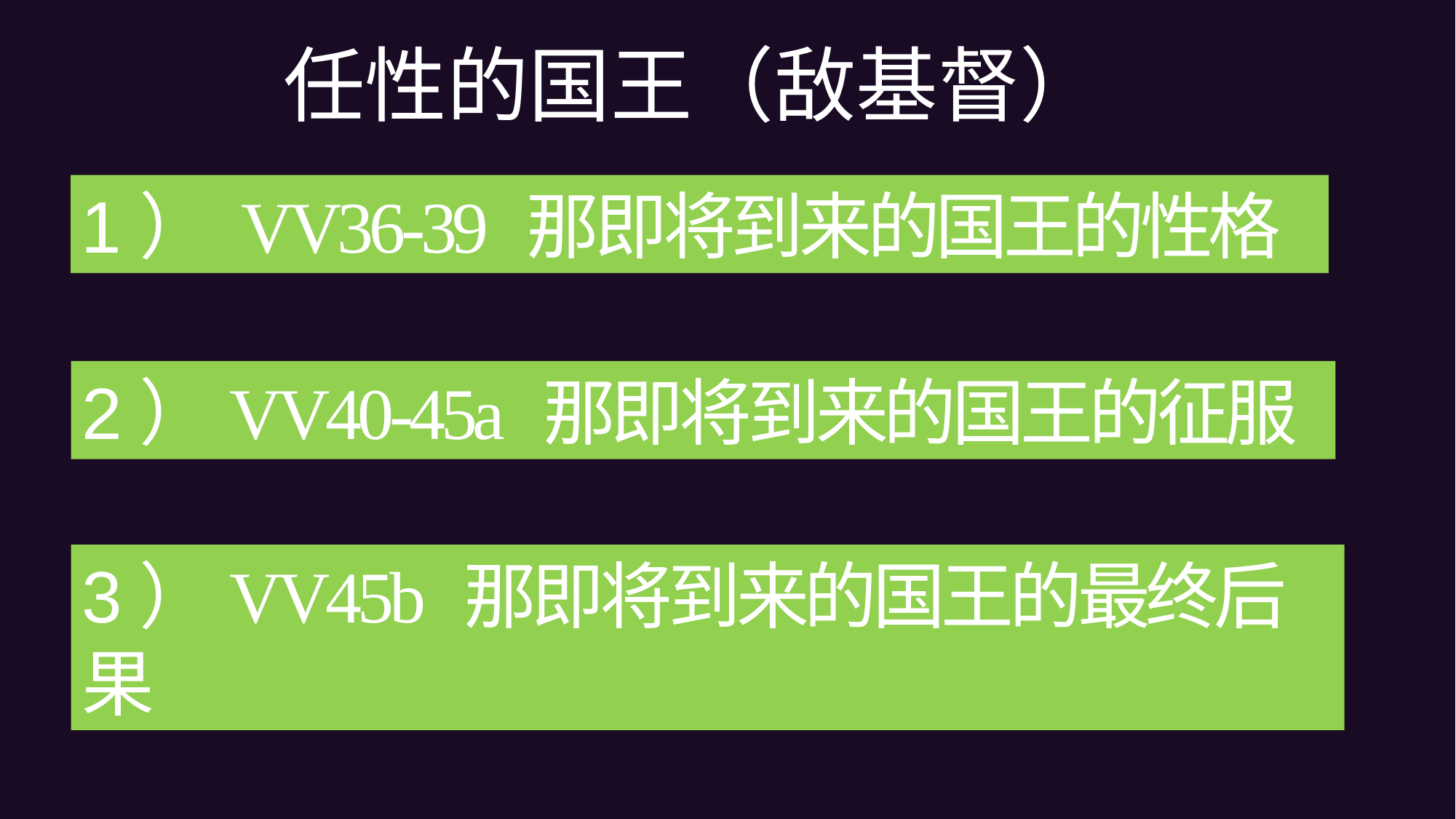

任性的国王（敌基督）
1） VV36-39 那即将到来的国王的性格
2）VV40-45a 那即将到来的国王的征服
3）VV45b 那即将到来的国王的最终后果